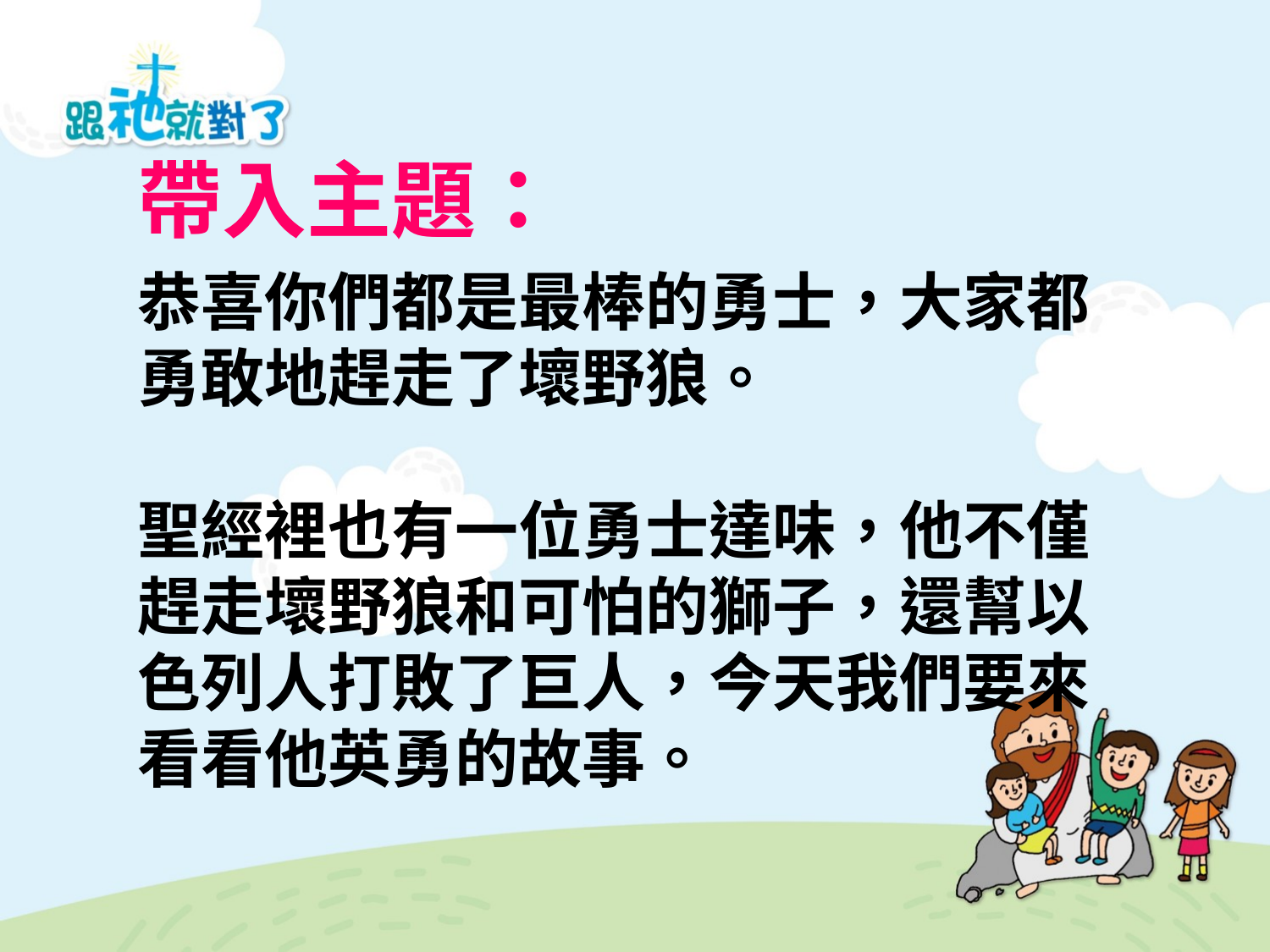

帶入主題：
恭喜你們都是最棒的勇士，大家都勇敢地趕走了壞野狼。

聖經裡也有一位勇士達味，他不僅趕走壞野狼和可怕的獅子，還幫以色列人打敗了巨人，今天我們要來看看他英勇的故事。